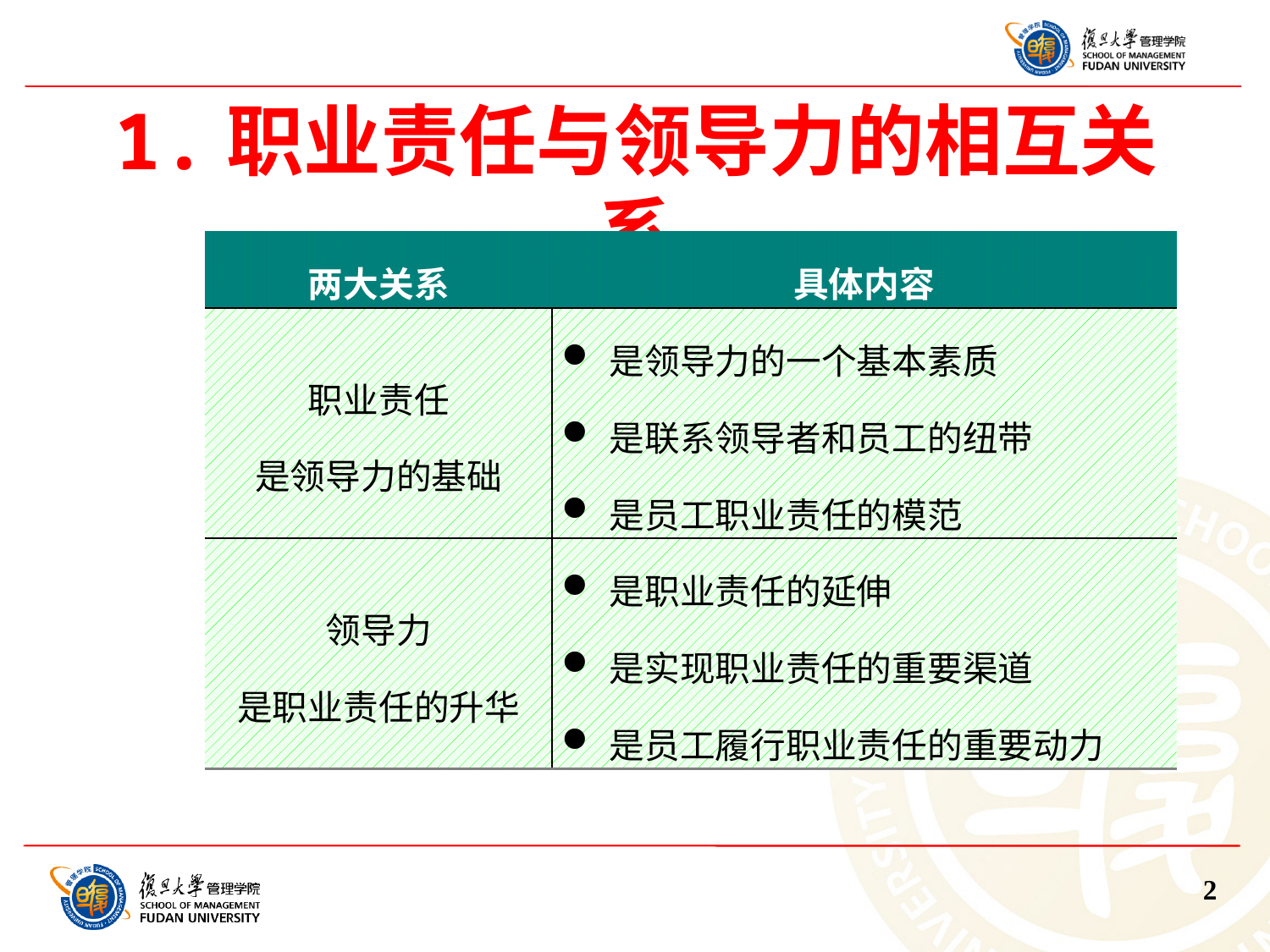

# 1.职业责任与领导力的相互关系
| 两大关系 | 具体内容 |
| --- | --- |
| 职业责任 是领导力的基础 | 是领导力的一个基本素质 是联系领导者和员工的纽带 是员工职业责任的模范 |
| 领导力 是职业责任的升华 | 是职业责任的延伸 是实现职业责任的重要渠道 是员工履行职业责任的重要动力 |